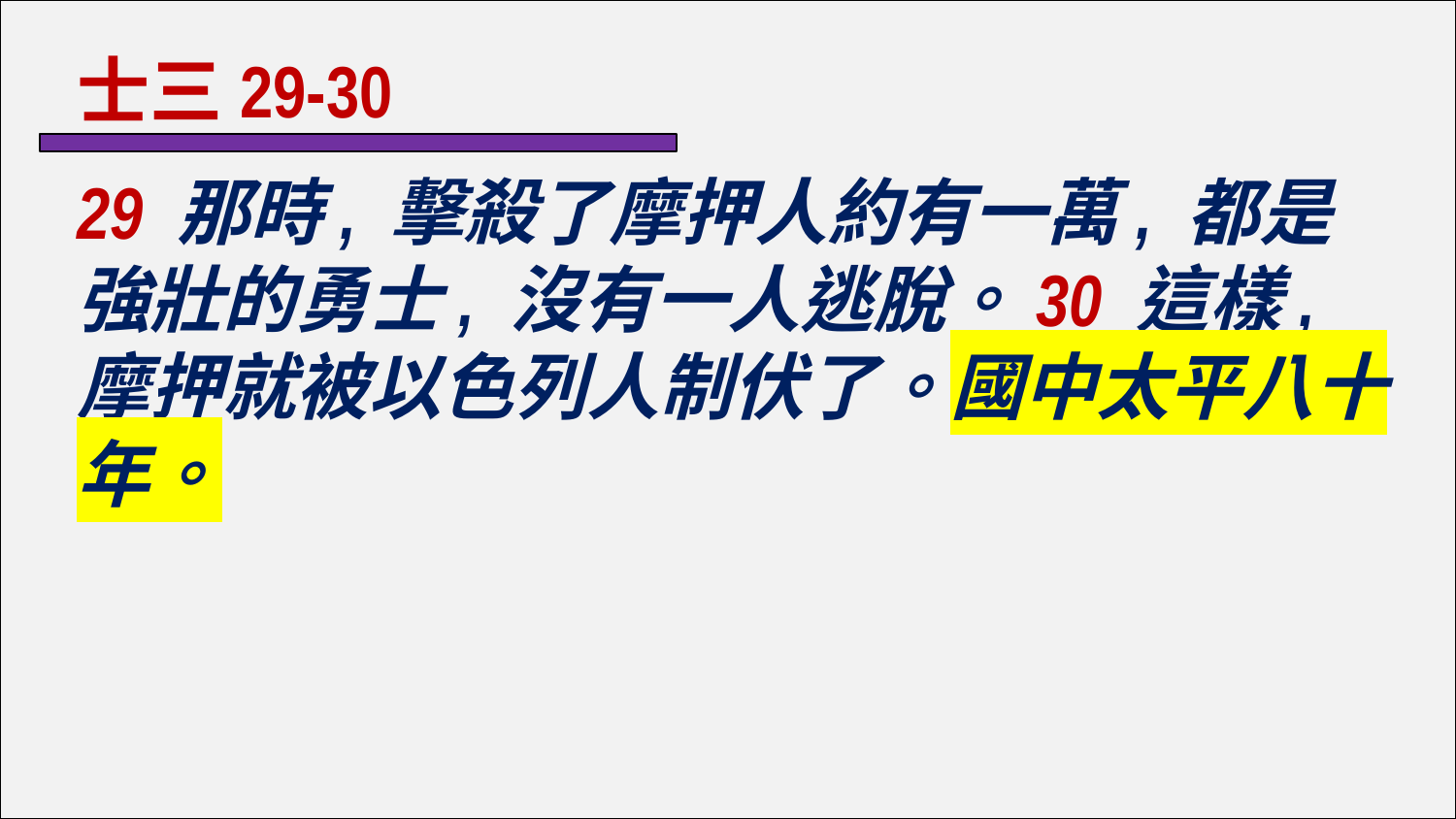

士三29-30

29 那時, 擊殺了摩押人約有一萬, 都是強壯的勇士, 沒有一人逃脫。30 這樣, 摩押就被以色列人制伏了。國中太平八十年。